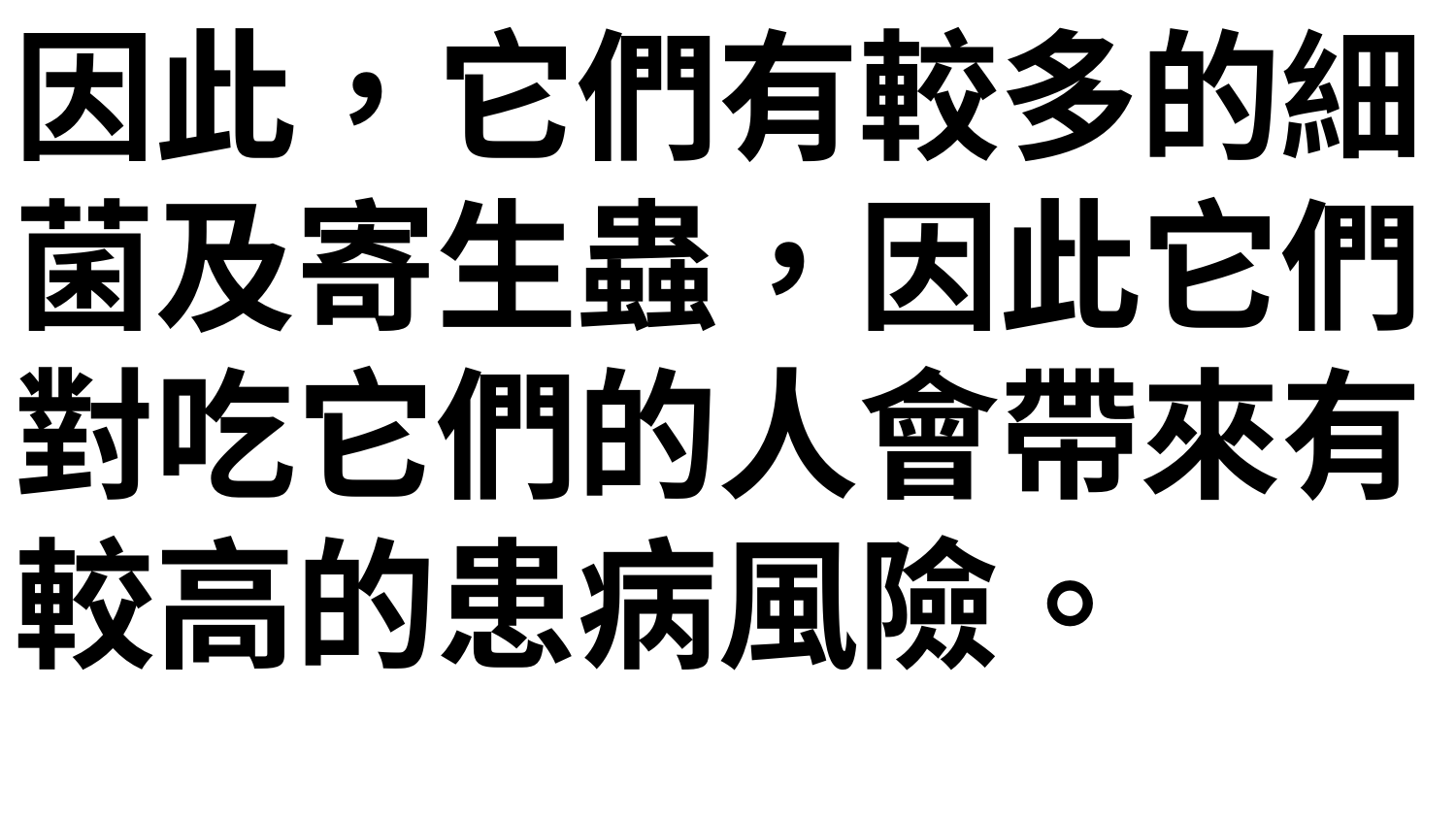

因此，它們有較多的細菌及寄生蟲，因此它們對吃它們的人會帶來有較高的患病風險。